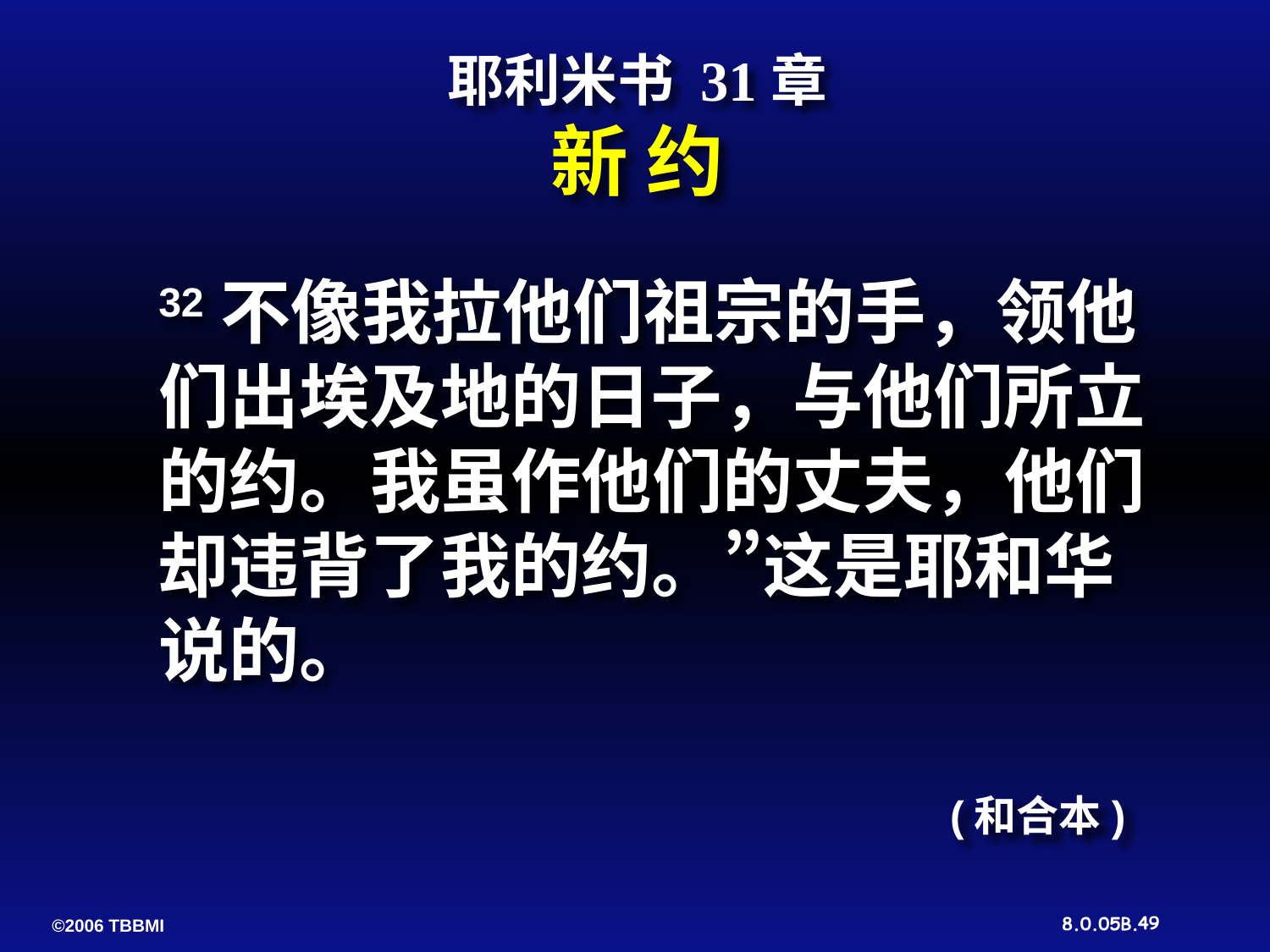

耶利米书 31章
新 约

32不像我拉他们祖宗的手，领他们出埃及地的日子，与他们所立的约。我虽作他们的丈夫，他们却违背了我的约。”这是耶和华说的。

(和合本)

49